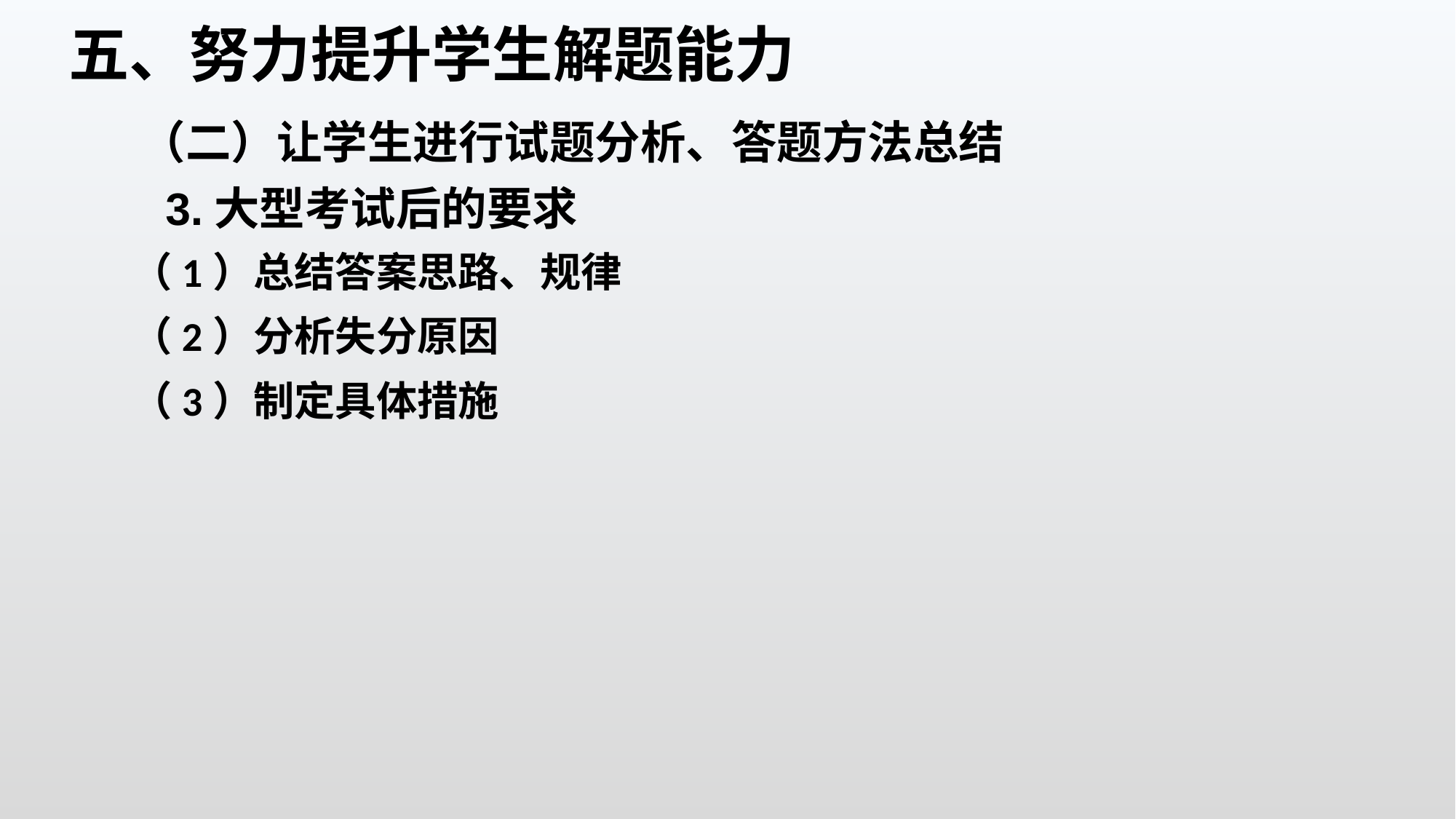

五、努力提升学生解题能力
（二）让学生进行试题分析、答题方法总结
3.大型考试后的要求
（1）总结答案思路、规律
（2）分析失分原因
（3）制定具体措施